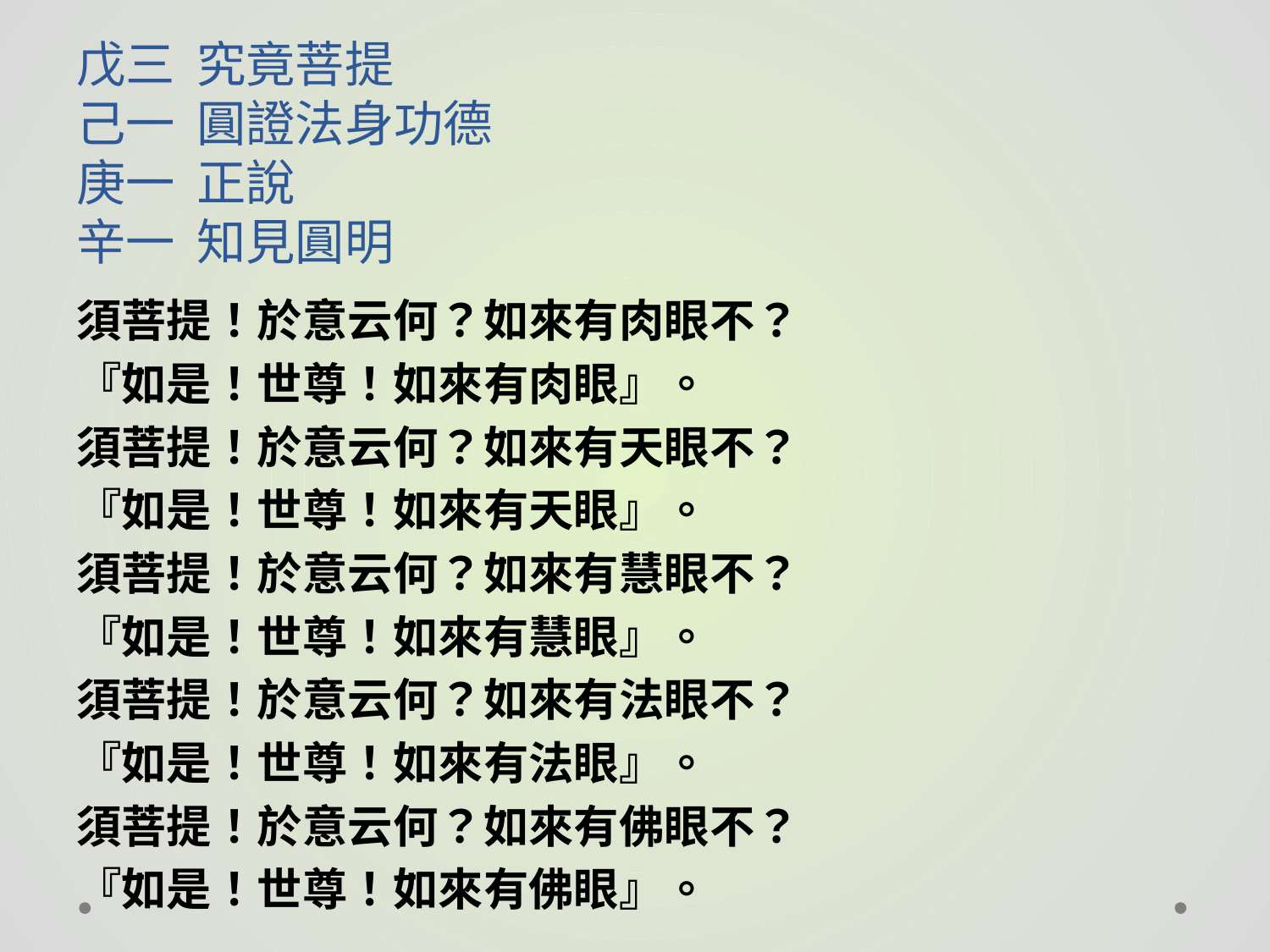

# 戊三  究竟菩提 己一  圓證法身功德 庚一  正說 辛一  知見圓明
須菩提！於意云何？如來有肉眼不？
『如是！世尊！如來有肉眼』。
須菩提！於意云何？如來有天眼不？
『如是！世尊！如來有天眼』。
須菩提！於意云何？如來有慧眼不？
『如是！世尊！如來有慧眼』。
須菩提！於意云何？如來有法眼不？
『如是！世尊！如來有法眼』。
須菩提！於意云何？如來有佛眼不？
『如是！世尊！如來有佛眼』。